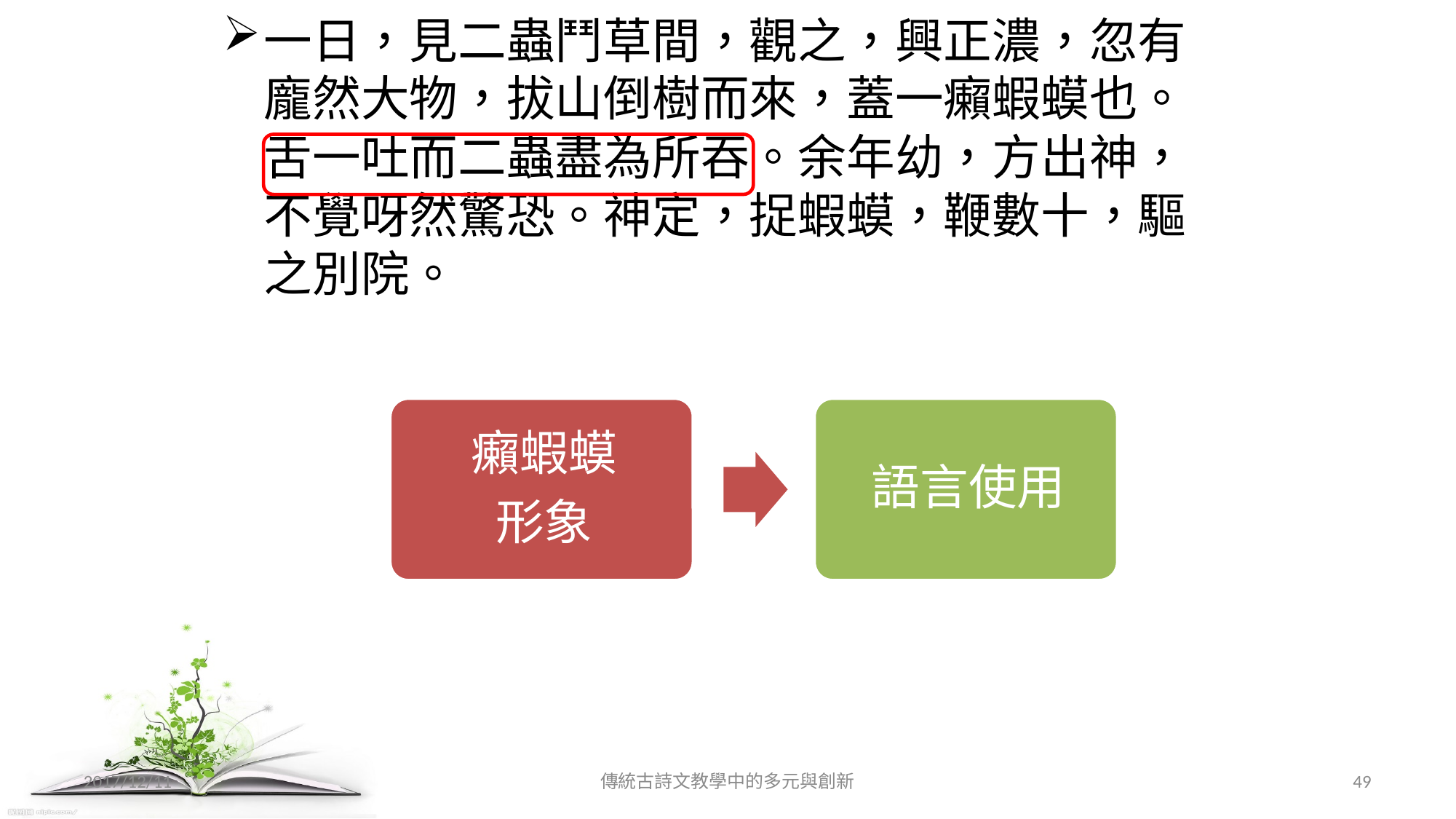

一日，見二蟲鬥草間，觀之，興正濃，忽有龐然大物，拔山倒樹而來，蓋一癩蝦蟆也。舌一吐而二蟲盡為所吞。余年幼，方出神，不覺呀然驚恐。神定，捉蝦蟆，鞭數十，驅之別院。

癩蝦蟆
形象

語言使用
2017/12/11
傳統古詩文教學中的多元與創新
49